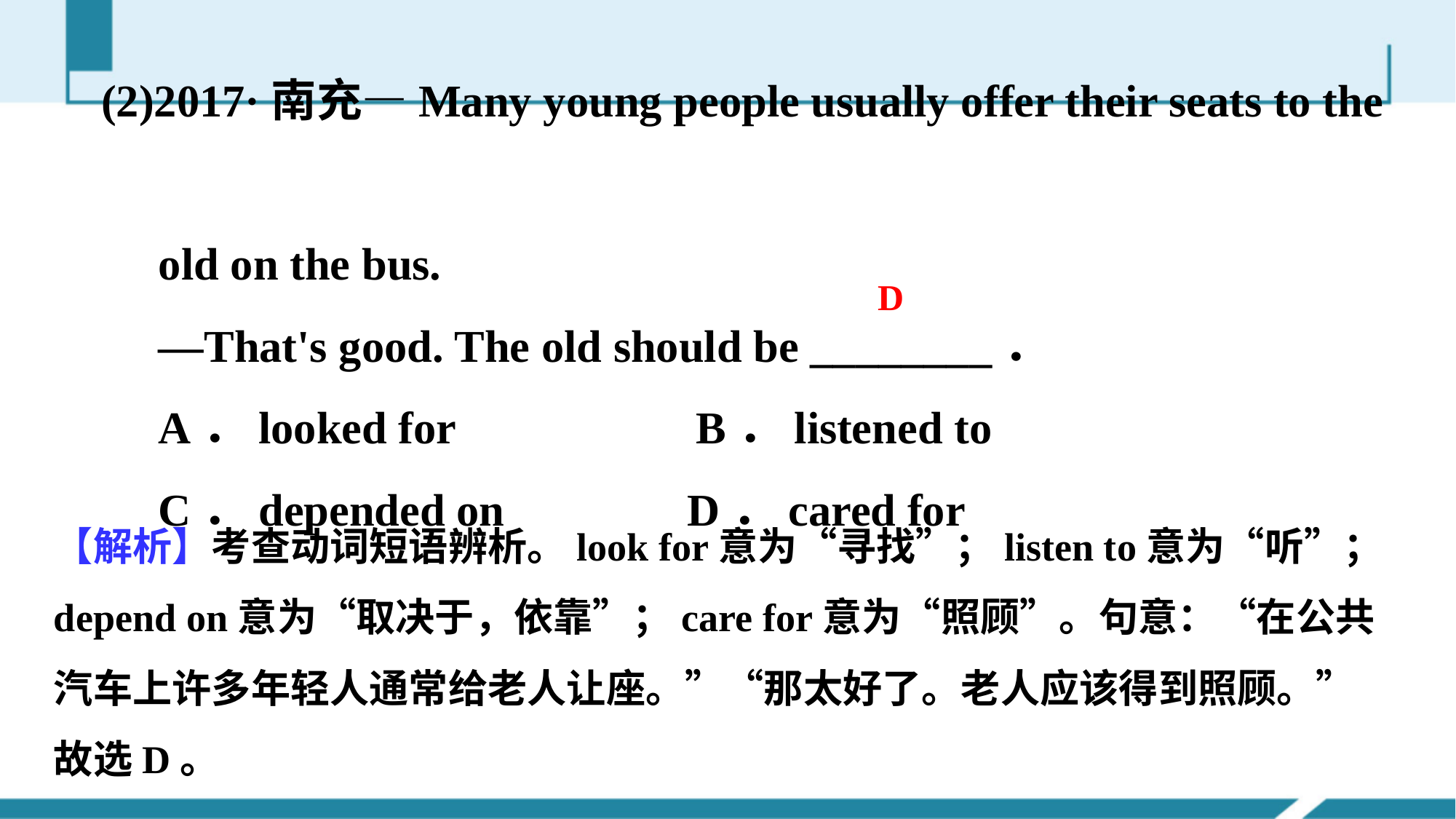

(2)2017·南充—Many young people usually offer their seats to the
           old on the bus.
           —That's good. The old should be ________．
           A．looked for                     B．listened to
           C．depended on                D．cared for
D
【解析】考查动词短语辨析。look for意为“寻找”；listen to意为“听”；depend on意为“取决于，依靠”；care for意为“照顾”。句意：“在公共汽车上许多年轻人通常给老人让座。”“那太好了。老人应该得到照顾。”故选D。